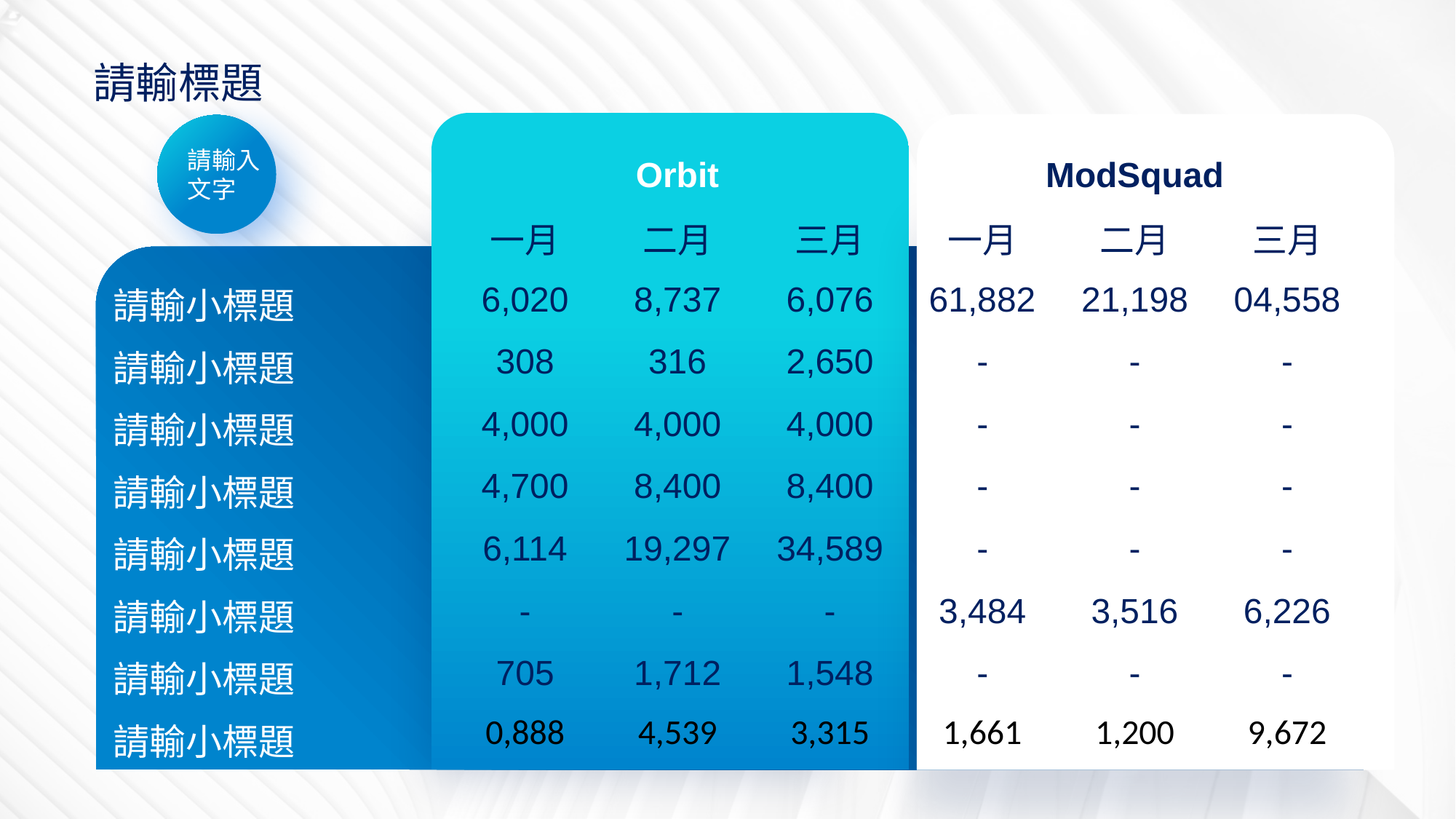

請輸標題

請輸入文字
|  | Orbit |  |  | ModSquad |  |  |
| --- | --- | --- | --- | --- | --- | --- |
|  | 一月 | 二月 | 三月 | 一月 | 二月 | 三月 |
| 請輸小標題 | 6,020 | 8,737 | 6,076 | 61,882 | 21,198 | 04,558 |
| 請輸小標題 | 308 | 316 | 2,650 | - | - | - |
| 請輸小標題 | 4,000 | 4,000 | 4,000 | - | - | - |
| 請輸小標題 | 4,700 | 8,400 | 8,400 | - | - | - |
| 請輸小標題 | 6,114 | 19,297 | 34,589 | - | - | - |
| 請輸小標題 | - | - | - | 3,484 | 3,516 | 6,226 |
| 請輸小標題 | 705 | 1,712 | 1,548 | - | - | - |
| 請輸小標題 | 0,888 | 4,539 | 3,315 | 1,661 | 1,200 | 9,672 |